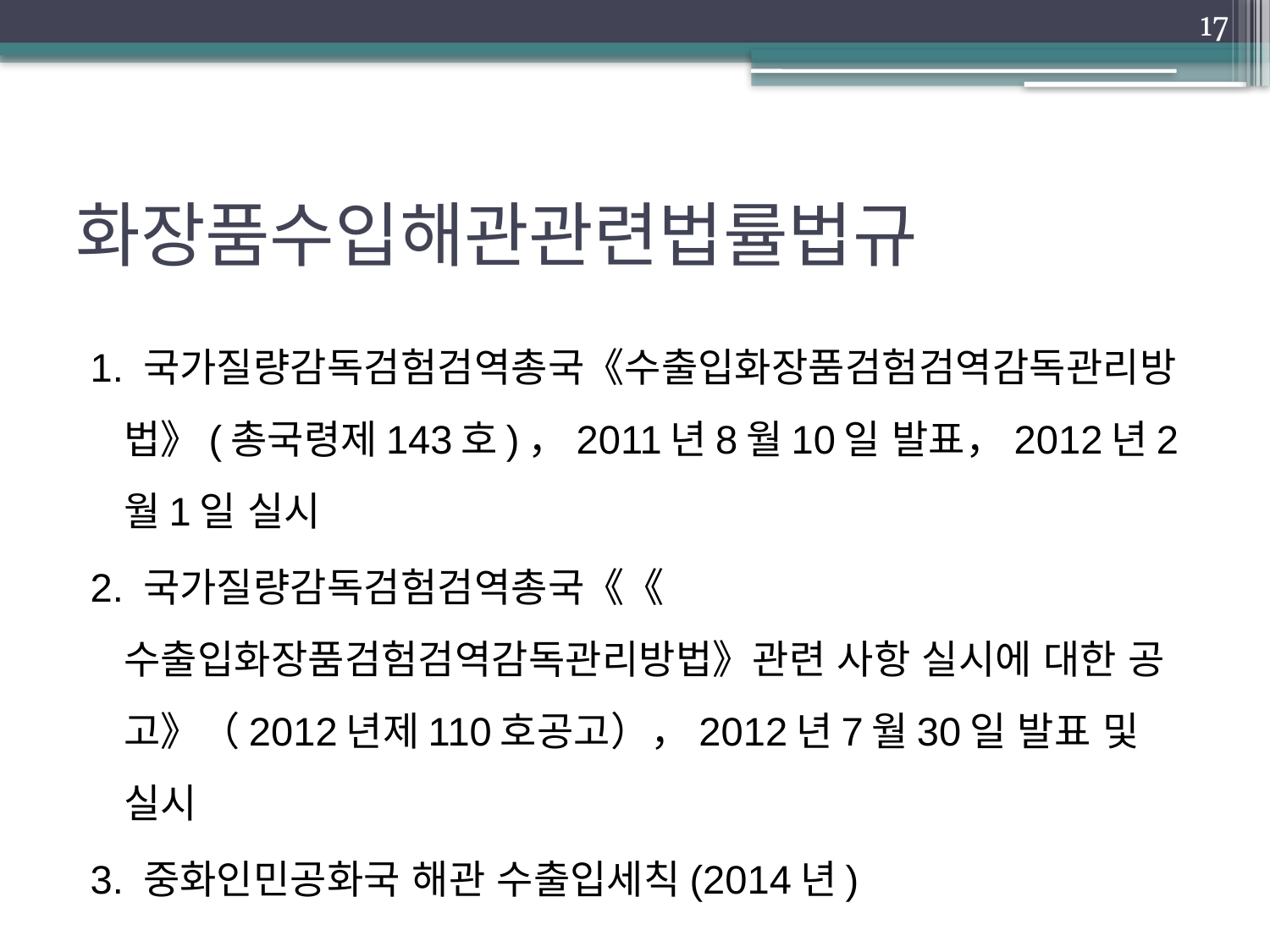

17
# 화장품수입해관관련법률법규
1. 국가질량감독검험검역총국《수출입화장품검험검역감독관리방법》(총국령제143호)，2011년8월10일 발표，2012년2월1일 실시
2. 국가질량감독검험검역총국《《수출입화장품검험검역감독관리방법》관련 사항 실시에 대한 공고》（2012년제110호공고），2012년7월30일 발표 및 실시
3. 중화인민공화국 해관 수출입세칙(2014년)